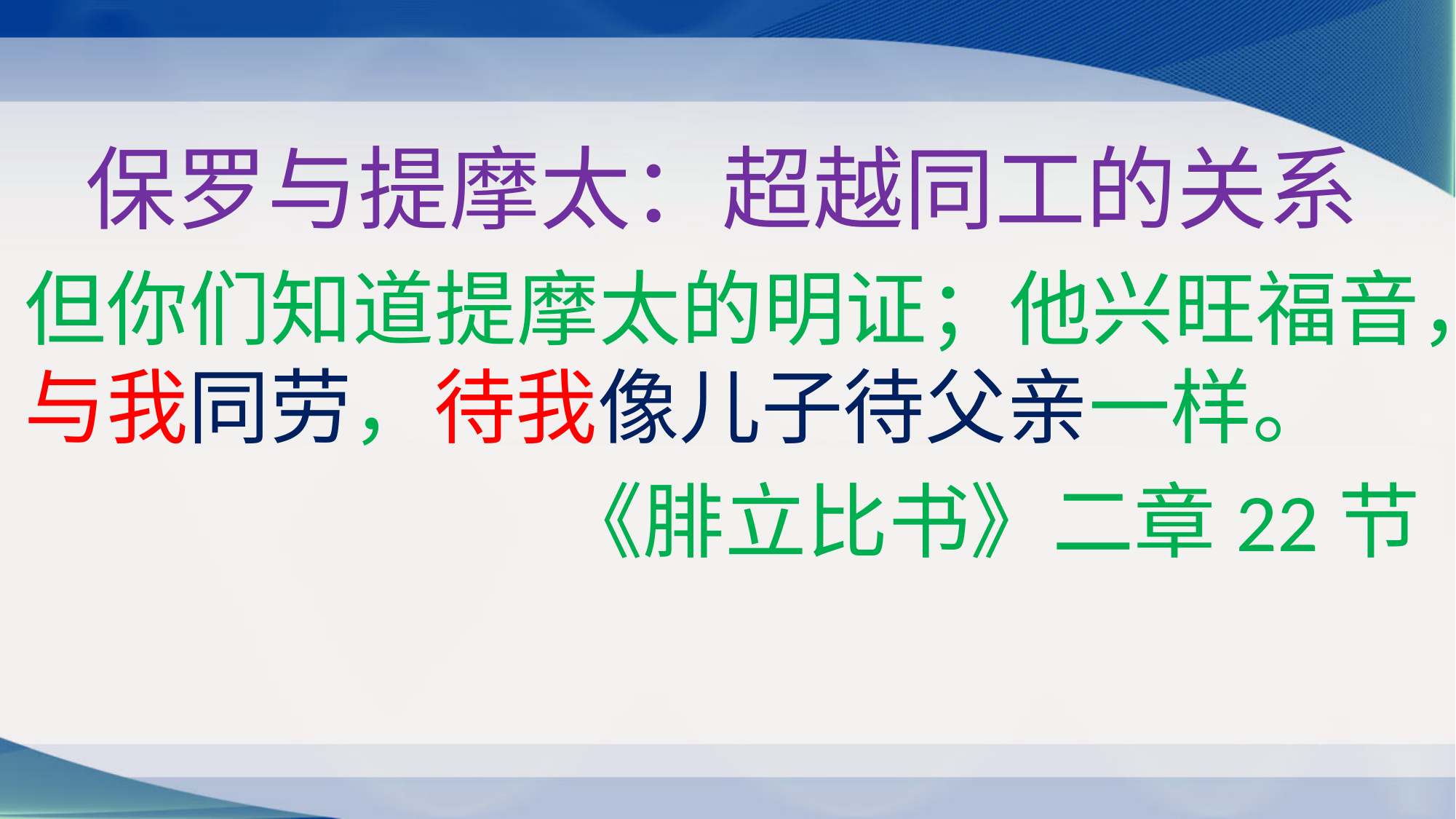

保罗与提摩太：超越同工的关系
但你们知道提摩太的明证；他兴旺福音，与我同劳，待我像儿子待父亲一样。
《腓立比书》二章22节